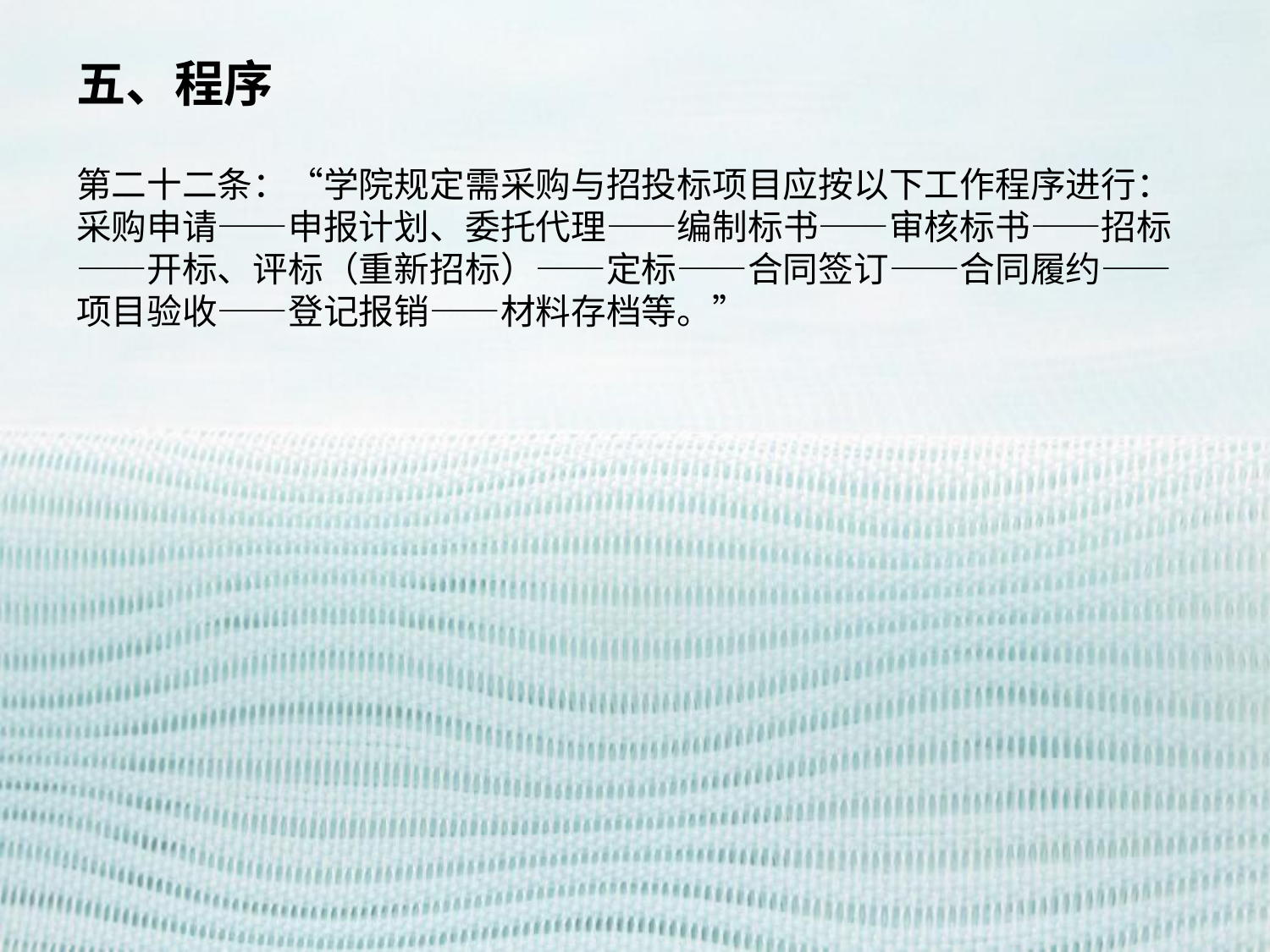

# 五、程序
第二十二条：“学院规定需采购与招投标项目应按以下工作程序进行：采购申请——申报计划、委托代理——编制标书——审核标书——招标——开标、评标（重新招标）——定标——合同签订——合同履约——项目验收——登记报销——材料存档等。”